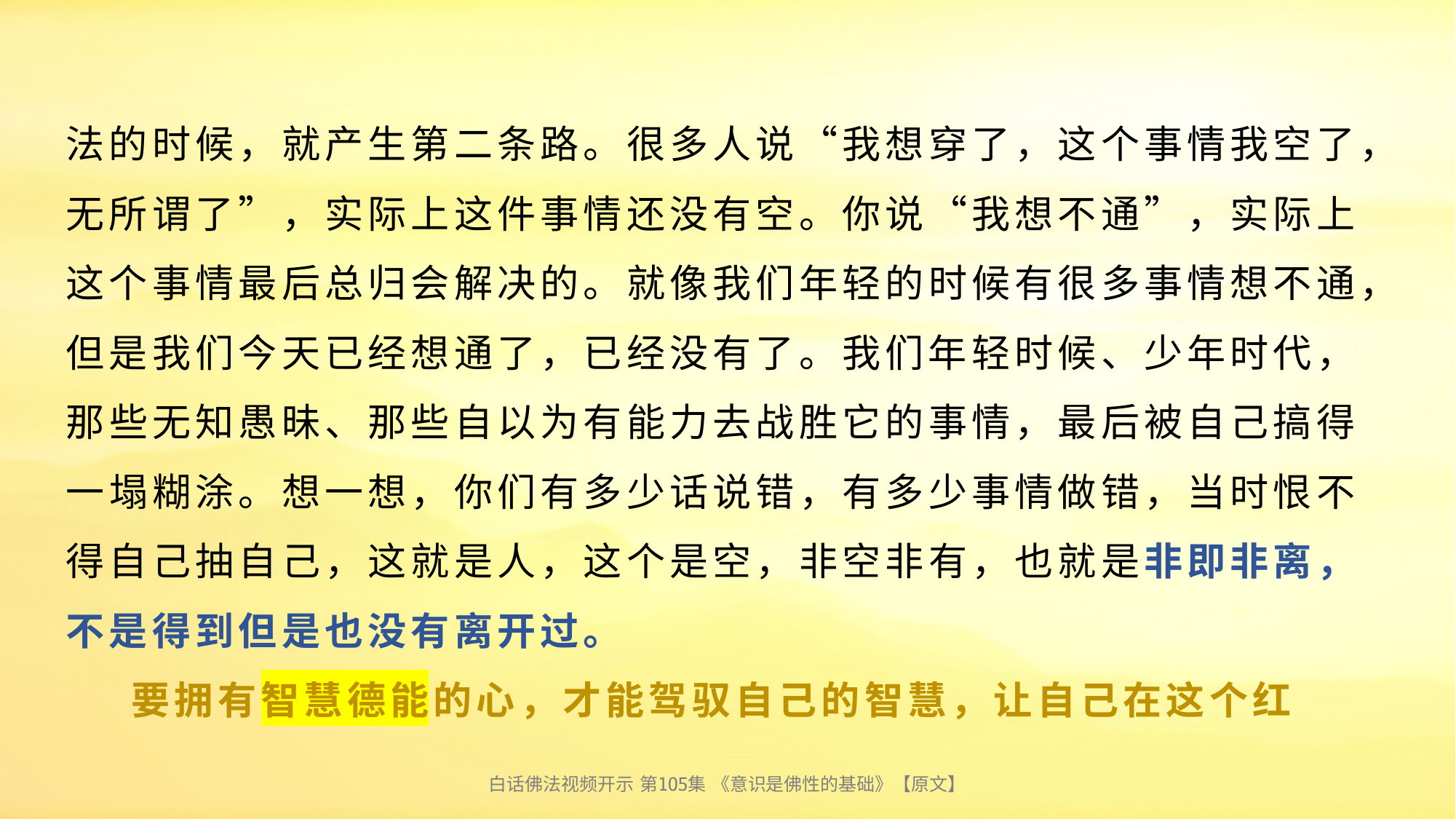

# 法的时候，就产生第二条路。很多人说“我想穿了，这个事情我空了，无所谓了”，实际上这件事情还没有空。你说“我想不通”，实际上这个事情最后总归会解决的。就像我们年轻的时候有很多事情想不通，但是我们今天已经想通了，已经没有了。我们年轻时候、少年时代，那些无知愚昧、那些自以为有能力去战胜它的事情，最后被自己搞得一塌糊涂。想一想，你们有多少话说错，有多少事情做错，当时恨不得自己抽自己，这就是人，这个是空，非空非有，也就是非即非离，不是得到但是也没有离开过。 要拥有智慧德能的心，才能驾驭自己的智慧，让自己在这个红
白话佛法视频开示 第105集 《意识是佛性的基础》【原文】